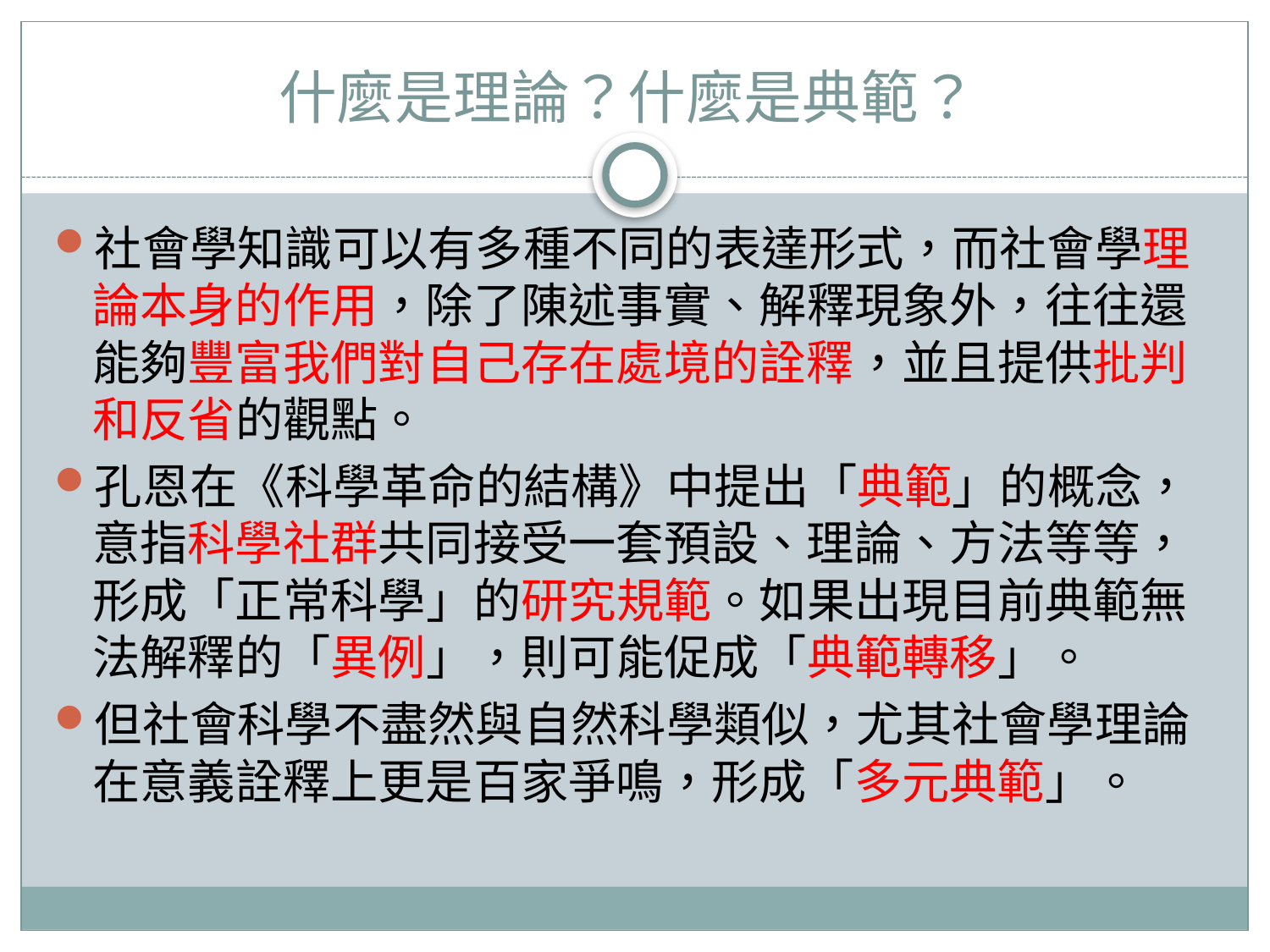

# 什麼是理論？什麼是典範？
社會學知識可以有多種不同的表達形式，而社會學理論本身的作用，除了陳述事實、解釋現象外，往往還能夠豐富我們對自己存在處境的詮釋，並且提供批判和反省的觀點。
孔恩在《科學革命的結構》中提出「典範」的概念，意指科學社群共同接受一套預設、理論、方法等等，形成「正常科學」的研究規範。如果出現目前典範無法解釋的「異例」，則可能促成「典範轉移」。
但社會科學不盡然與自然科學類似，尤其社會學理論在意義詮釋上更是百家爭鳴，形成「多元典範」。